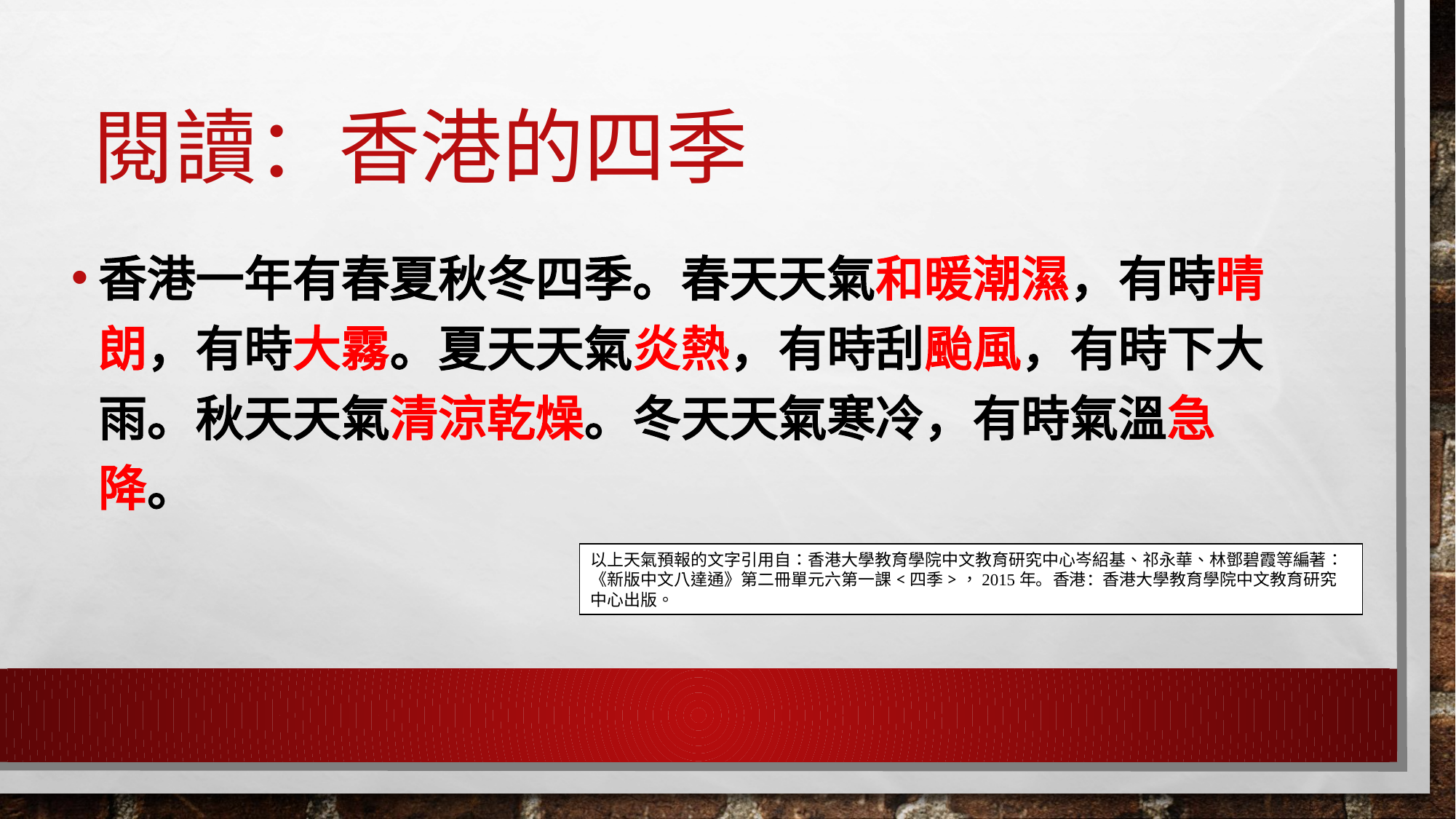

# 閱讀：香港的四季
香港一年有春夏秋冬四季。春天天氣和暖潮濕，有時晴朗，有時大霧。夏天天氣炎熱，有時刮颱風，有時下大雨。秋天天氣清涼乾燥。冬天天氣寒冷，有時氣溫急降。
以上天氣預報的文字引用自：香港大學教育學院中文教育研究中心岑紹基、祁永華、林鄧碧霞等編著：《新版中文八達通》第二冊單元六第一課<四季>，2015年。香港：香港大學教育學院中文教育研究中心出版。